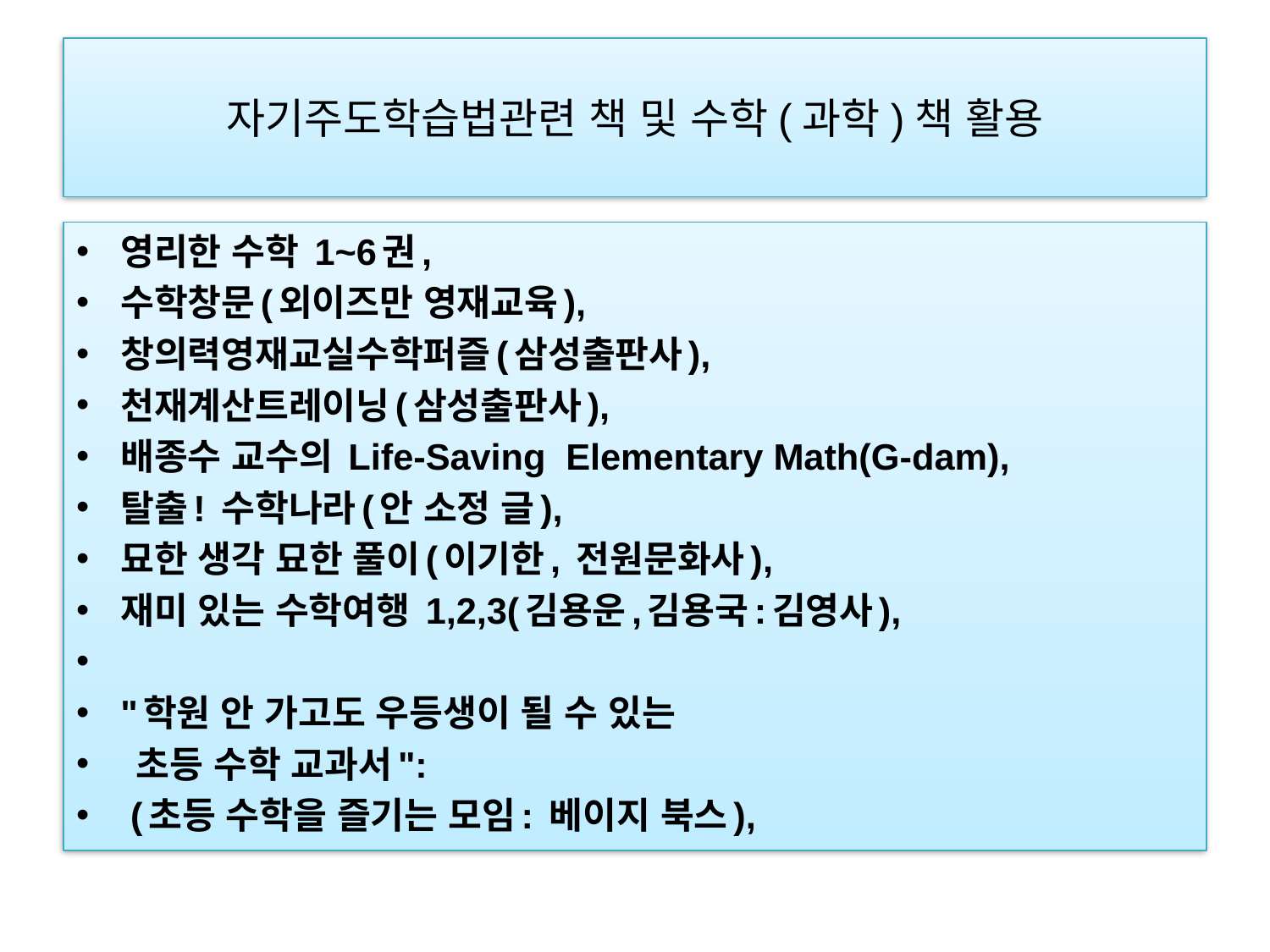

# 자기주도학습법관련 책 및 수학(과학)책 활용
영리한 수학 1~6권,
수학창문(외이즈만 영재교육),
창의력영재교실수학퍼즐(삼성출판사),
천재계산트레이닝(삼성출판사),
배종수 교수의 Life-Saving  Elementary Math(G-dam),
탈출! 수학나라(안 소정 글),
묘한 생각 묘한 풀이(이기한, 전원문화사),
재미 있는 수학여행 1,2,3(김용운,김용국:김영사),

"학원 안 가고도 우등생이 될 수 있는
 초등 수학 교과서":
 (초등 수학을 즐기는 모임: 베이지 북스),